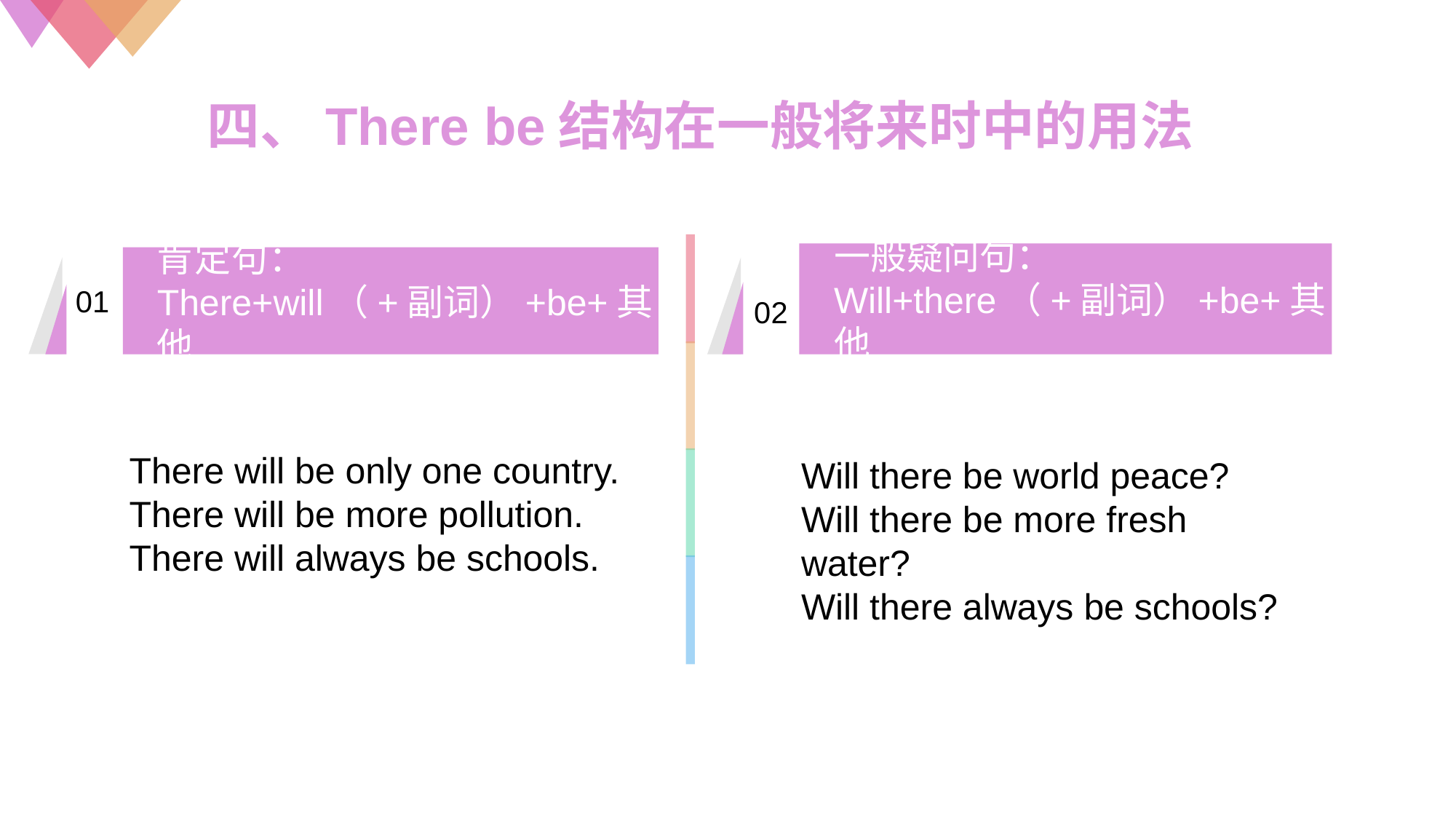

四、There be结构在一般将来时中的用法
一般疑问句：
Will+there（+副词）+be+其他

02
肯定句：
There+will（+副词）+be+其他
01

There will be only one country.
There will be more pollution.
There will always be schools.

Will there be world peace?
Will there be more fresh water?
Will there always be schools?